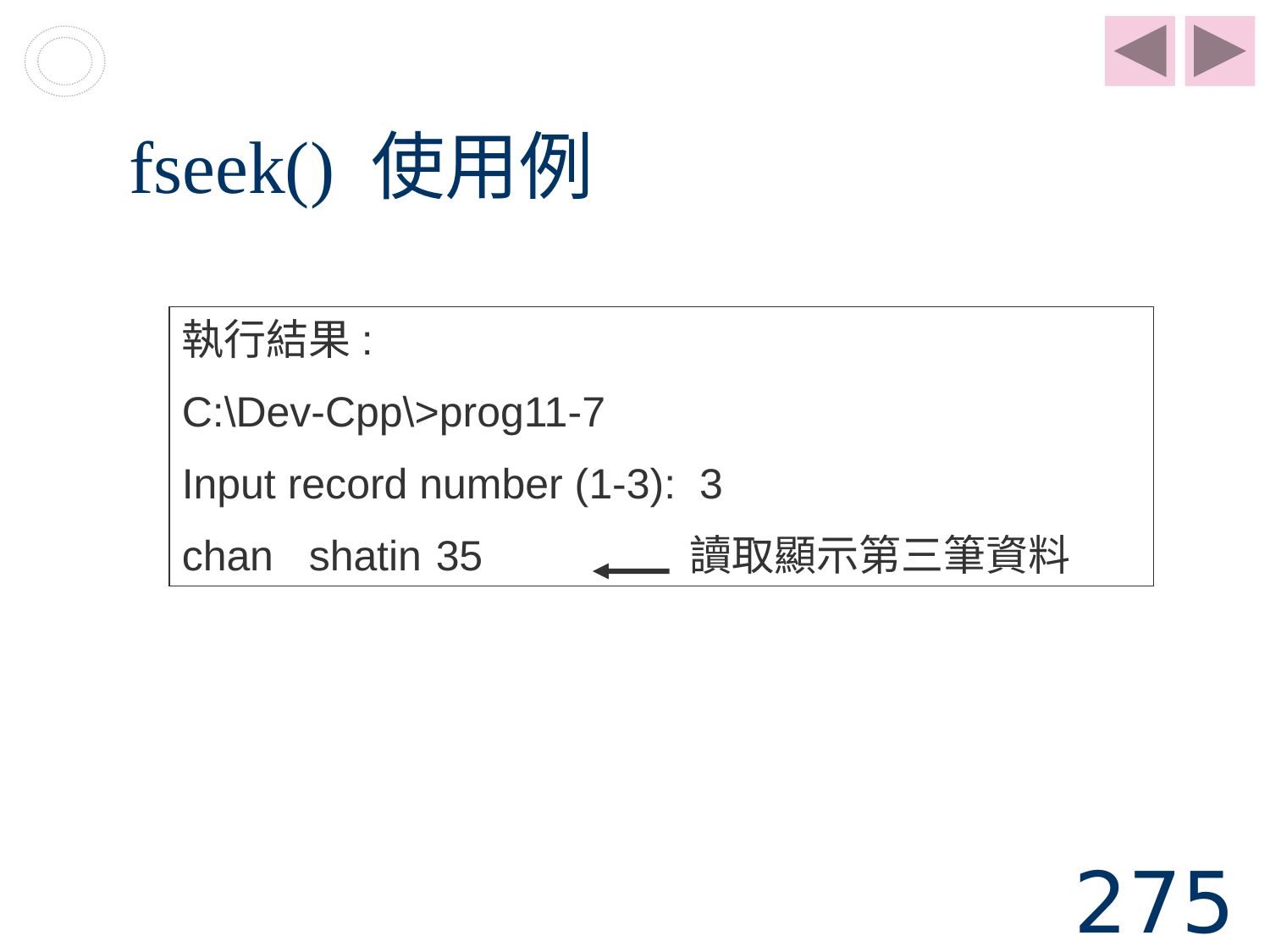

# fseek() 使用例
執行結果:
C:\Dev-Cpp\>prog11-7
Input record number (1-3):  3
chan	shatin	35		讀取顯示第三筆資料

275